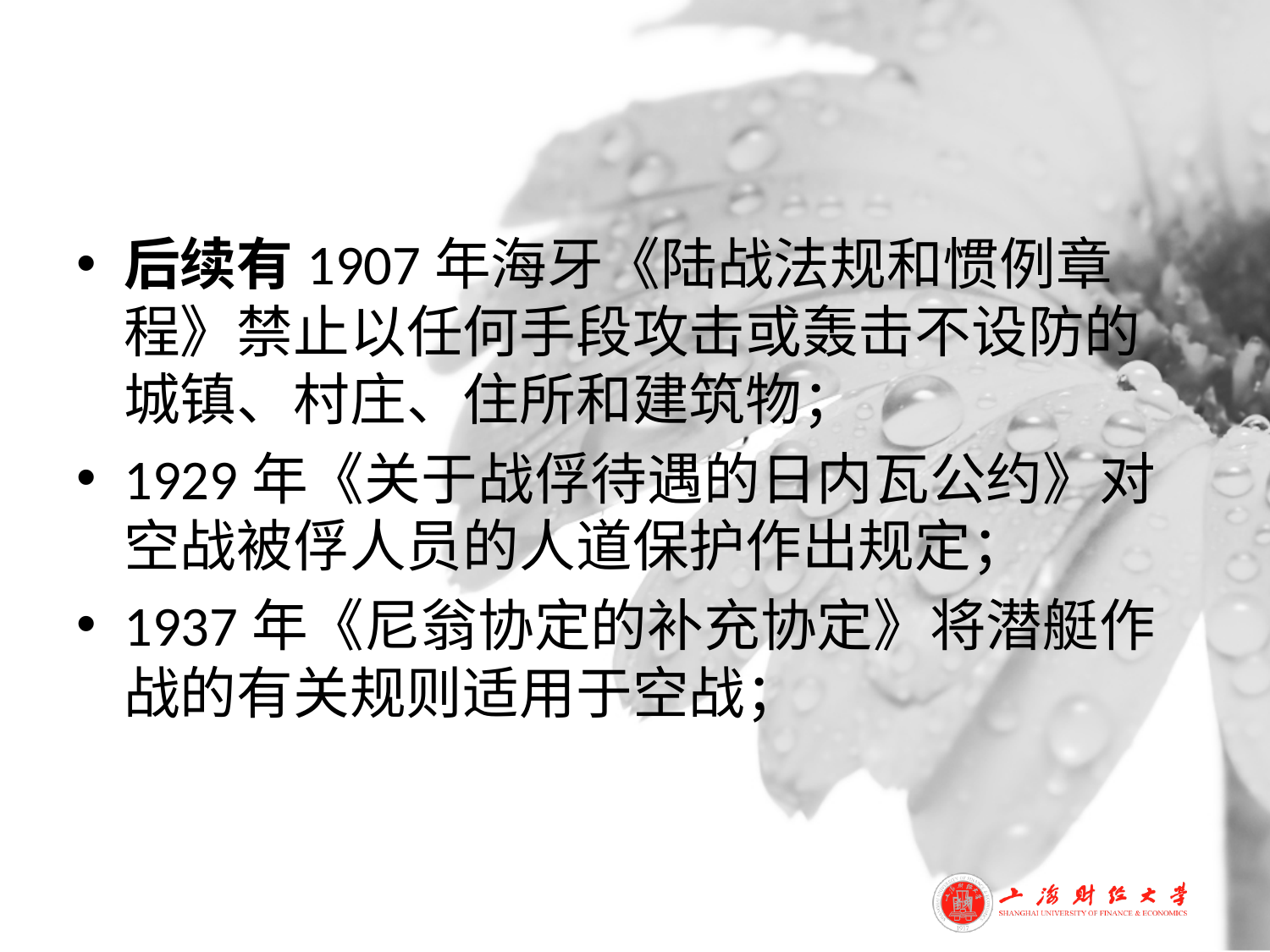

#
后续有1907年海牙《陆战法规和惯例章程》禁止以任何手段攻击或轰击不设防的城镇、村庄、住所和建筑物；
1929年《关于战俘待遇的日内瓦公约》对空战被俘人员的人道保护作出规定；
1937年《尼翁协定的补充协定》将潜艇作战的有关规则适用于空战；